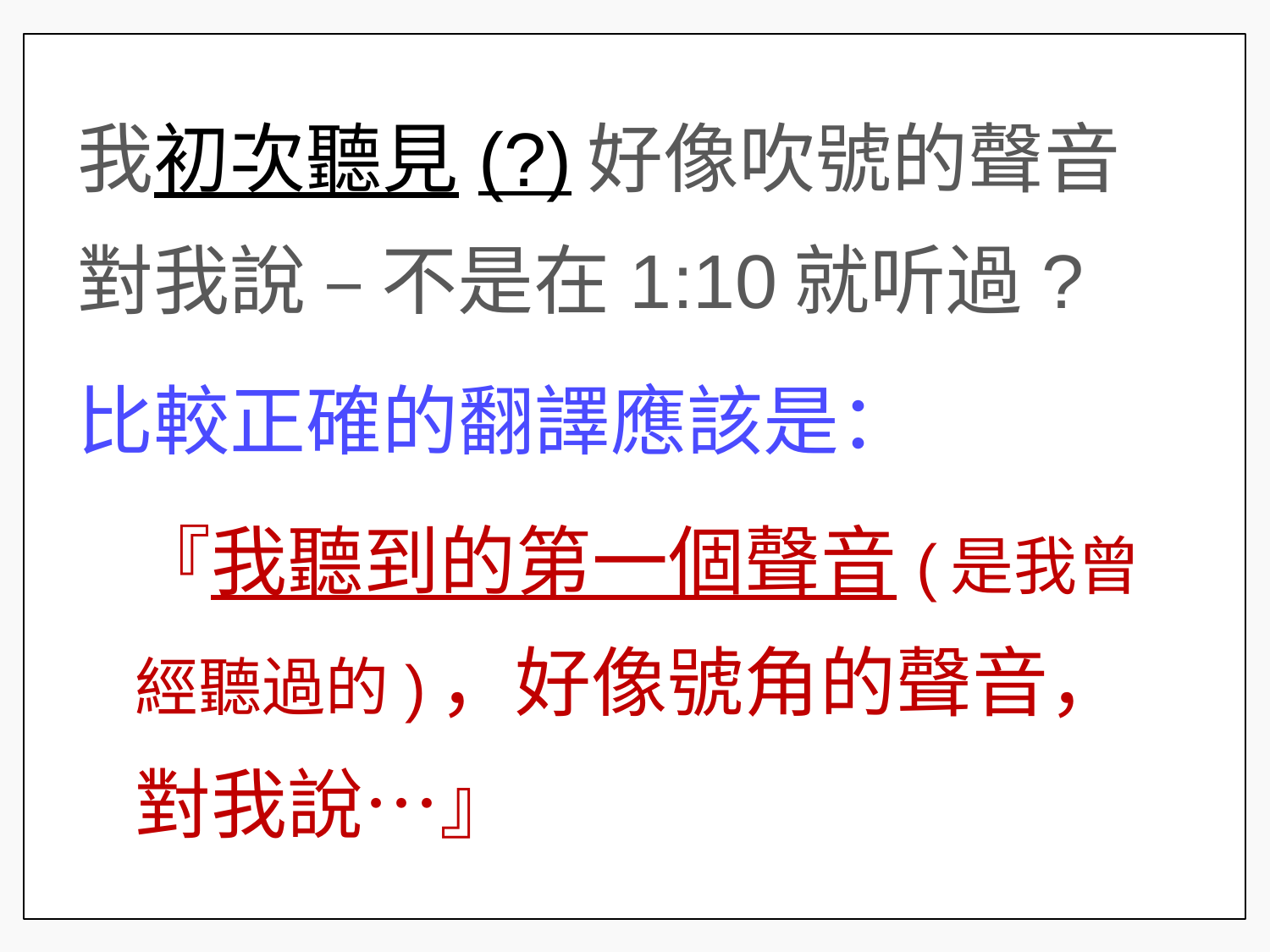

我初次聽見(?)好像吹號的聲音對我說 – 不是在1:10就听過?
比較正確的翻譯應該是：
『我聽到的第一個聲音(是我曾經聽過的)，好像號角的聲音，對我說…』